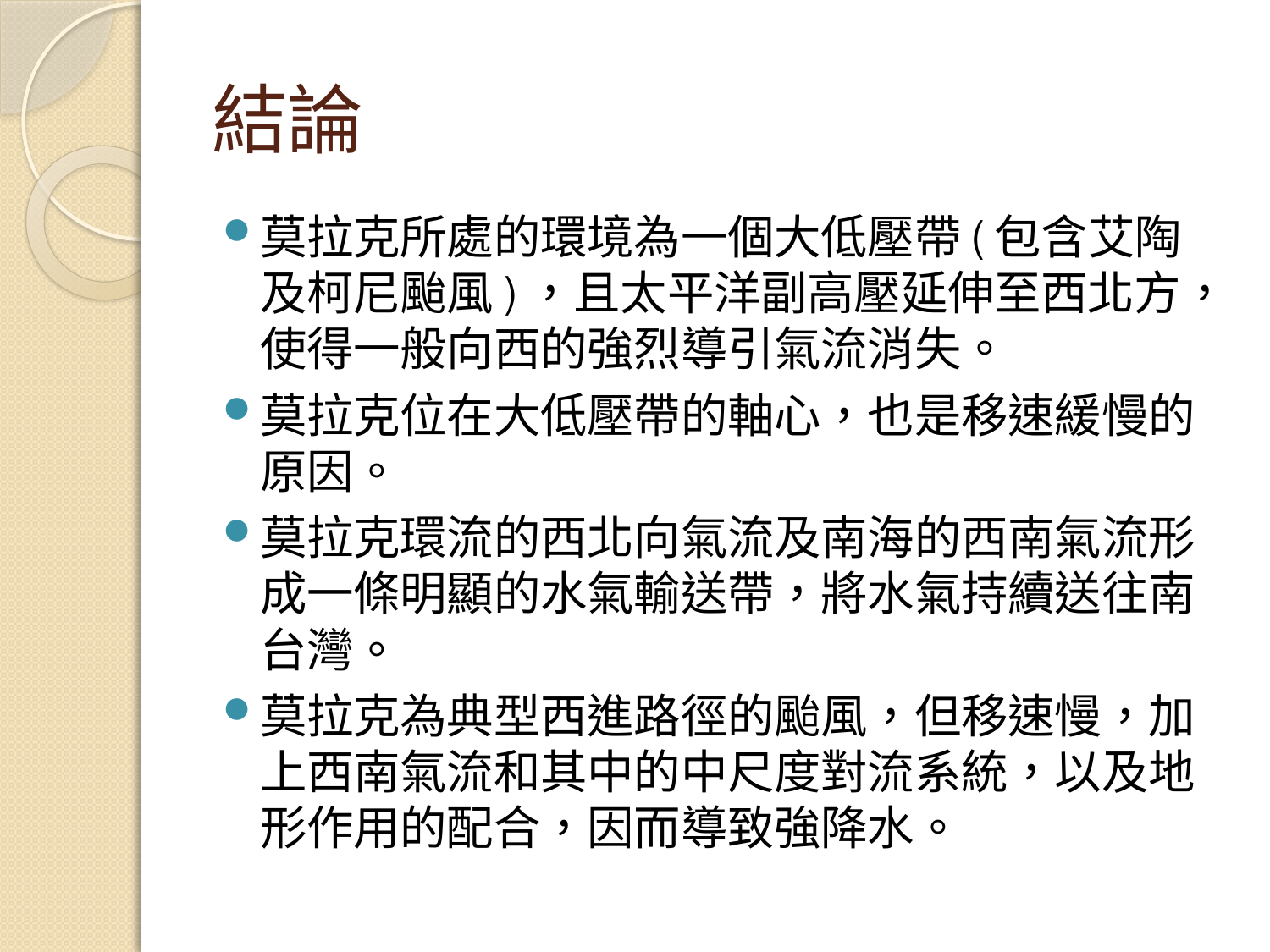

# 結論
莫拉克所處的環境為一個大低壓帶(包含艾陶及柯尼颱風)，且太平洋副高壓延伸至西北方，使得一般向西的強烈導引氣流消失。
莫拉克位在大低壓帶的軸心，也是移速緩慢的原因。
莫拉克環流的西北向氣流及南海的西南氣流形成一條明顯的水氣輸送帶，將水氣持續送往南台灣。
莫拉克為典型西進路徑的颱風，但移速慢，加上西南氣流和其中的中尺度對流系統，以及地形作用的配合，因而導致強降水。